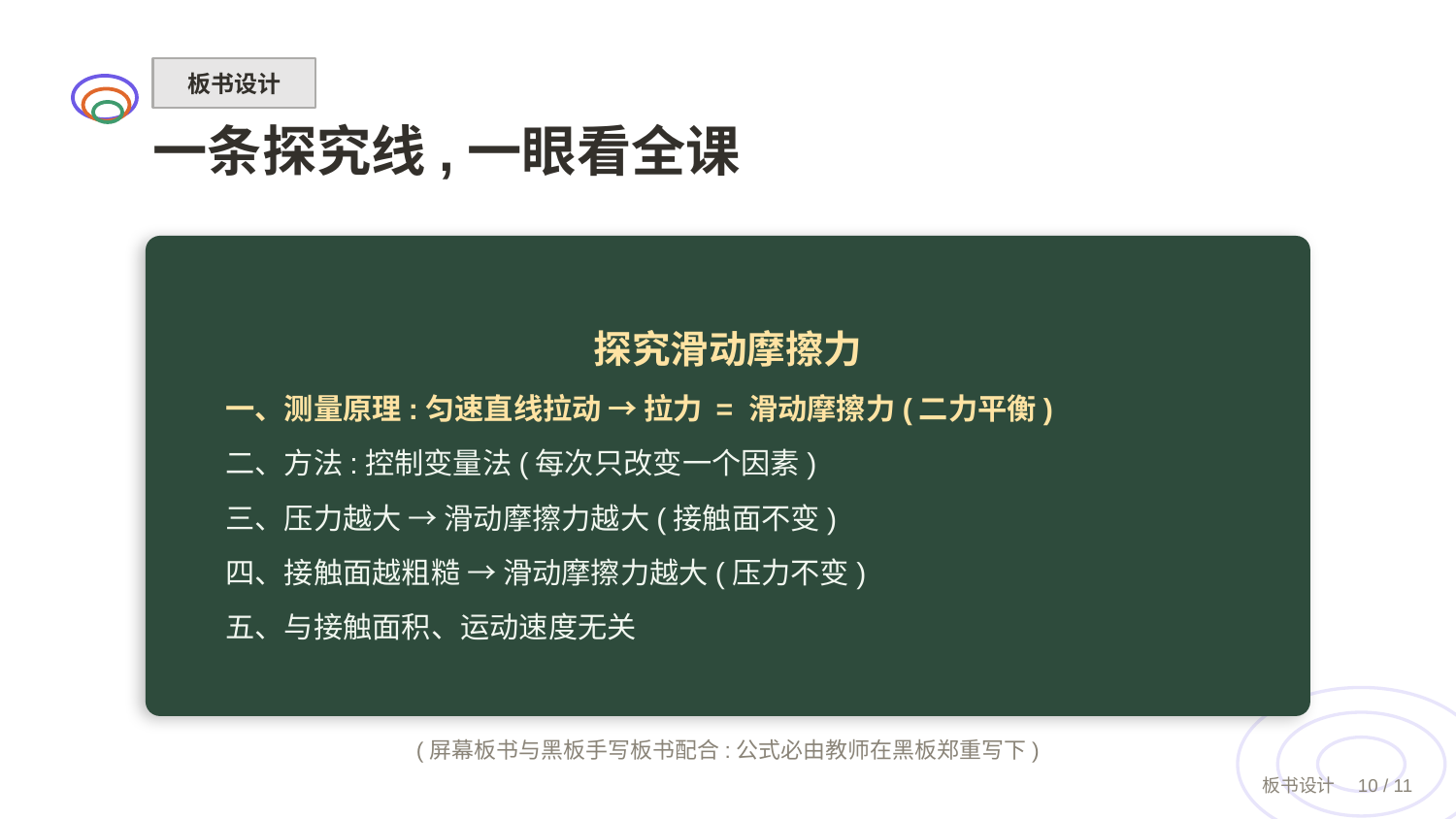

板书设计

一条探究线,一眼看全课

探究滑动摩擦力
一、测量原理:匀速直线拉动 → 拉力 = 滑动摩擦力(二力平衡)
二、方法:控制变量法(每次只改变一个因素)
三、压力越大 → 滑动摩擦力越大(接触面不变)
四、接触面越粗糙 → 滑动摩擦力越大(压力不变)
五、与接触面积、运动速度无关

(屏幕板书与黑板手写板书配合:公式必由教师在黑板郑重写下)

板书设计　10 / 11